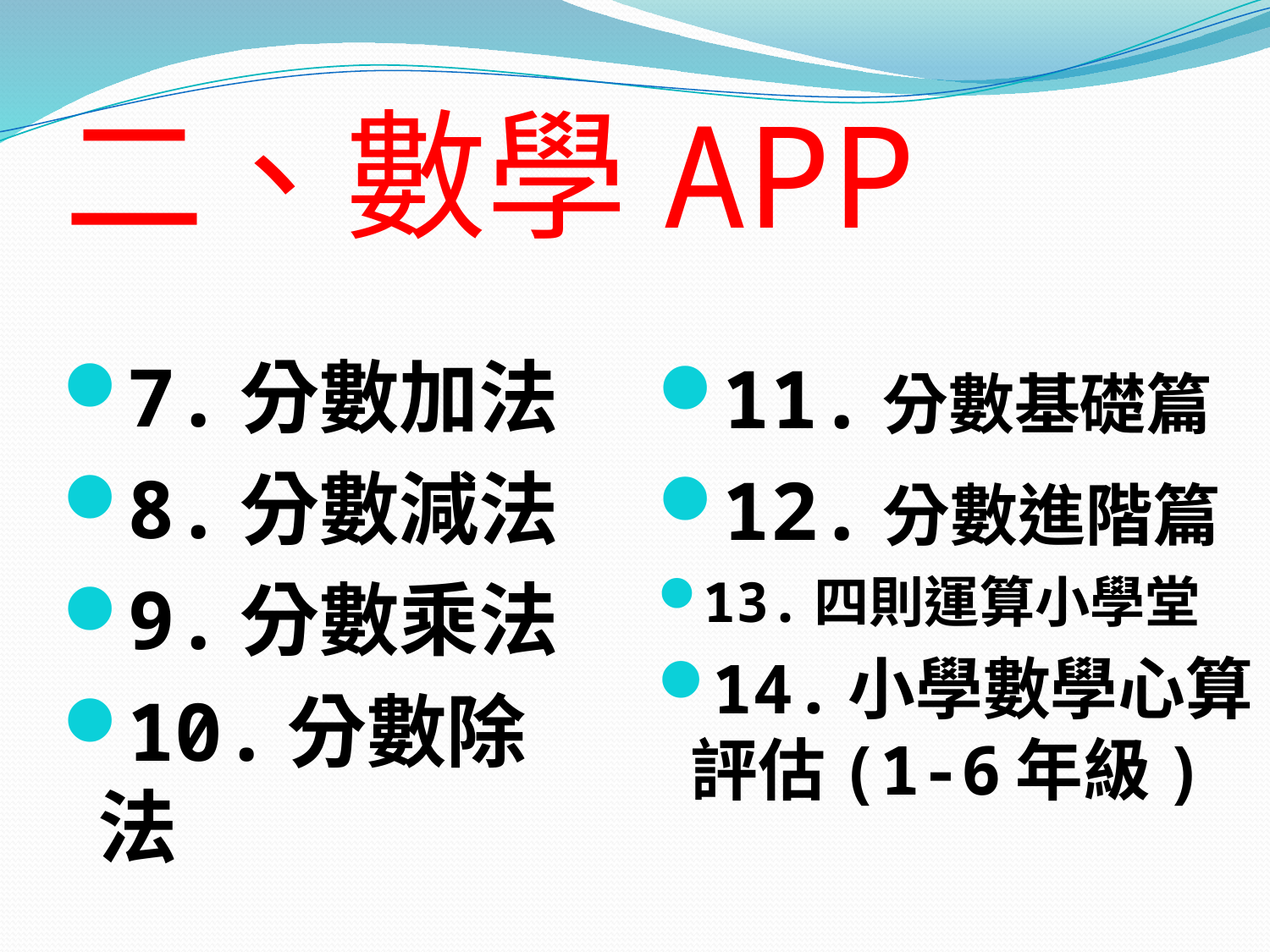

# 二、數學APP

7.分數加法
8.分數減法
9.分數乘法
10.分數除法

11.分數基礎篇
12.分數進階篇
13.四則運算小學堂
14.小學數學心算評估(1-6年級)